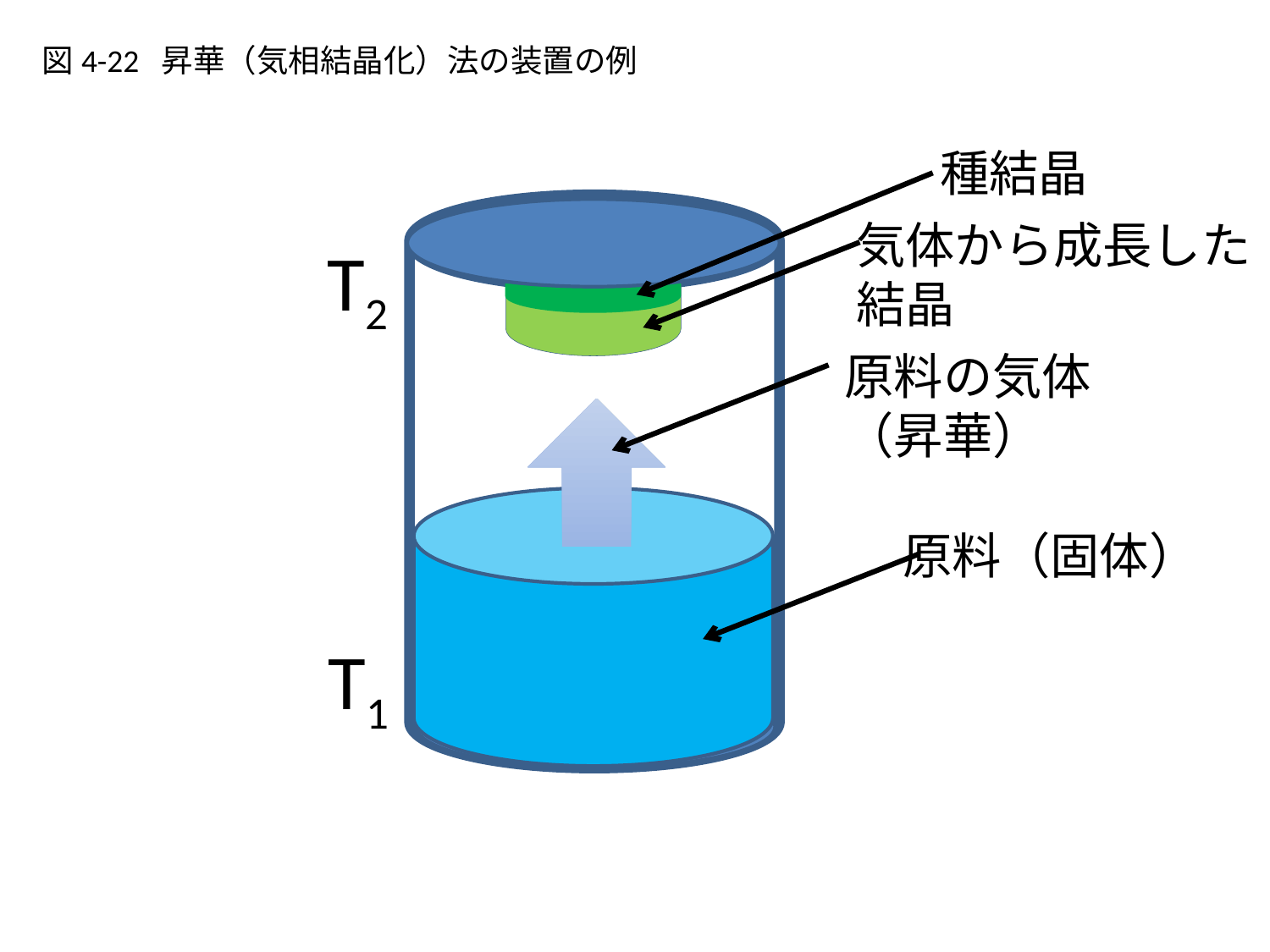

図4-22  昇華（気相結晶化）法の装置の例
種結晶

気体から成長した
結晶
T2

原料の気体
（昇華）

原料（固体）

T1